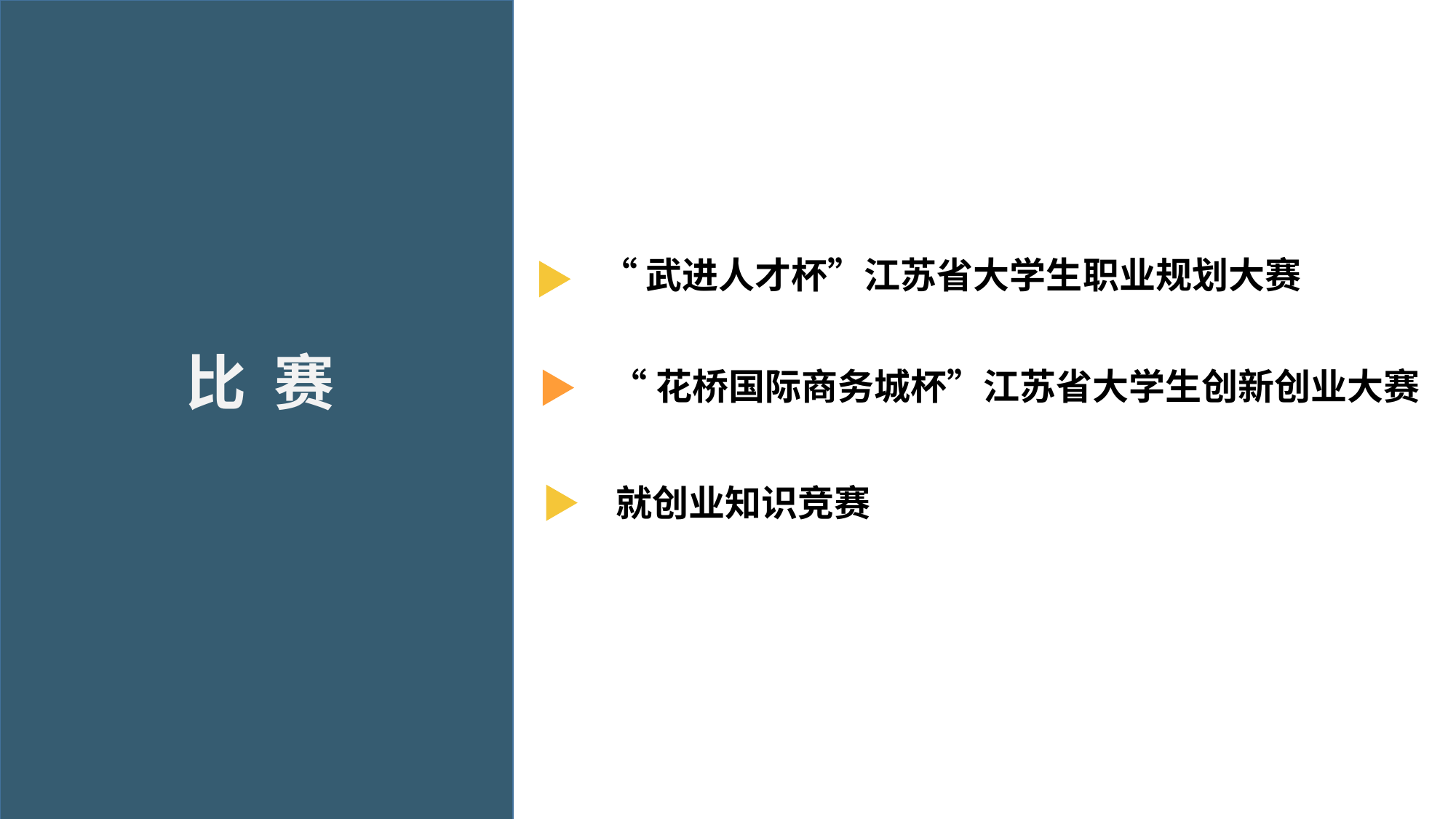

“武进人才杯”江苏省大学生职业规划大赛

       比  赛

 “花桥国际商务城杯”江苏省大学生创新创业大赛

 就创业知识竞赛